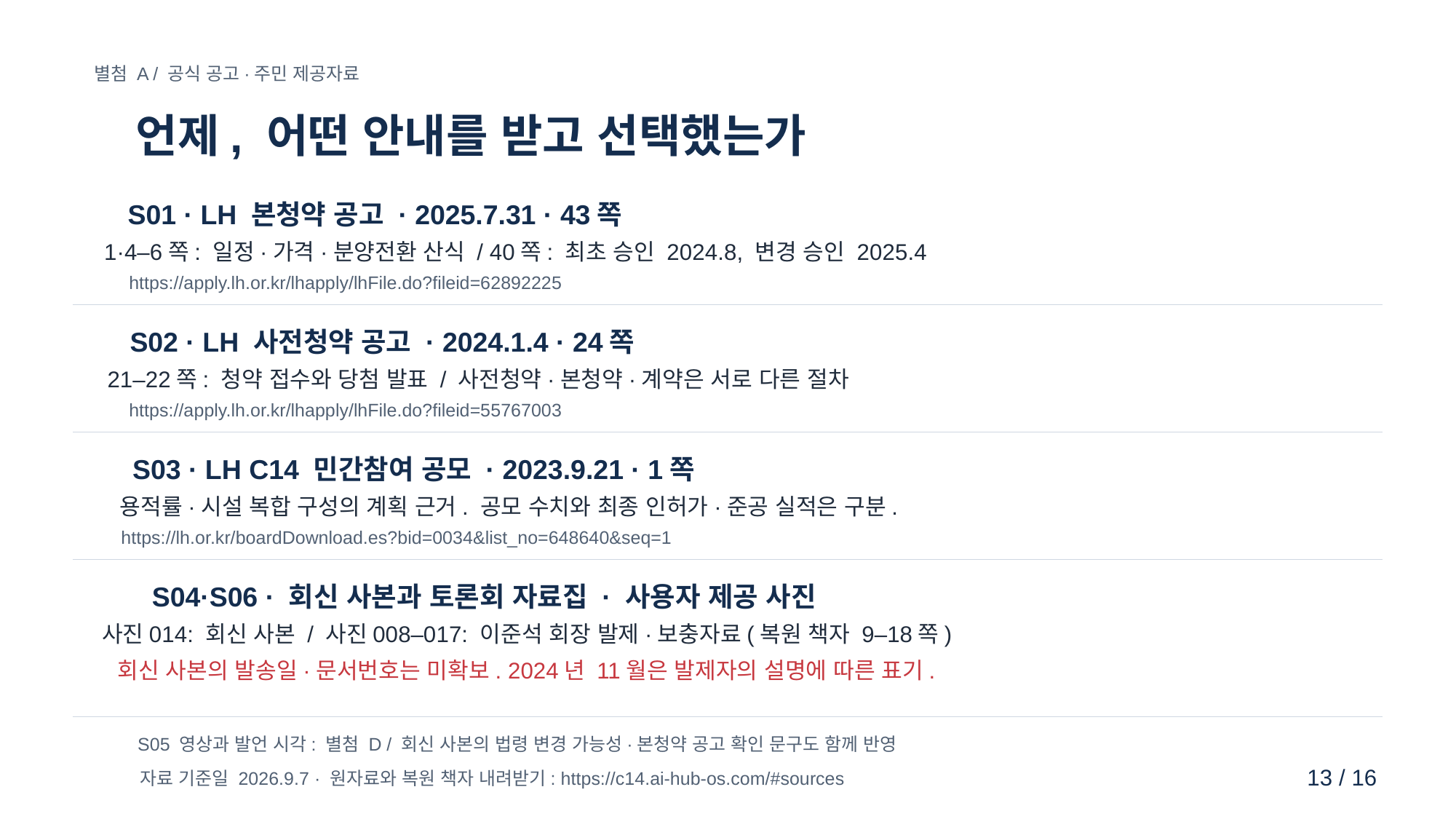

별첨 A / 공식 공고·주민 제공자료
언제, 어떤 안내를 받고 선택했는가
S01 · LH 본청약 공고 · 2025.7.31 · 43쪽
1·4–6쪽: 일정·가격·분양전환 산식 / 40쪽: 최초 승인 2024.8, 변경 승인 2025.4
https://apply.lh.or.kr/lhapply/lhFile.do?fileid=62892225

S02 · LH 사전청약 공고 · 2024.1.4 · 24쪽
21–22쪽: 청약 접수와 당첨 발표 / 사전청약·본청약·계약은 서로 다른 절차
https://apply.lh.or.kr/lhapply/lhFile.do?fileid=55767003

S03 · LH C14 민간참여 공모 · 2023.9.21 · 1쪽
용적률·시설 복합 구성의 계획 근거. 공모 수치와 최종 인허가·준공 실적은 구분.
https://lh.or.kr/boardDownload.es?bid=0034&list_no=648640&seq=1

S04·S06 · 회신 사본과 토론회 자료집 · 사용자 제공 사진
사진014: 회신 사본 / 사진008–017: 이준석 회장 발제·보충자료(복원 책자 9–18쪽)
회신 사본의 발송일·문서번호는 미확보. 2024년 11월은 발제자의 설명에 따른 표기.

S05 영상과 발언 시각: 별첨 D / 회신 사본의 법령 변경 가능성·본청약 공고 확인 문구도 함께 반영
13 / 16
자료 기준일 2026.9.7 · 원자료와 복원 책자 내려받기: https://c14.ai-hub-os.com/#sources